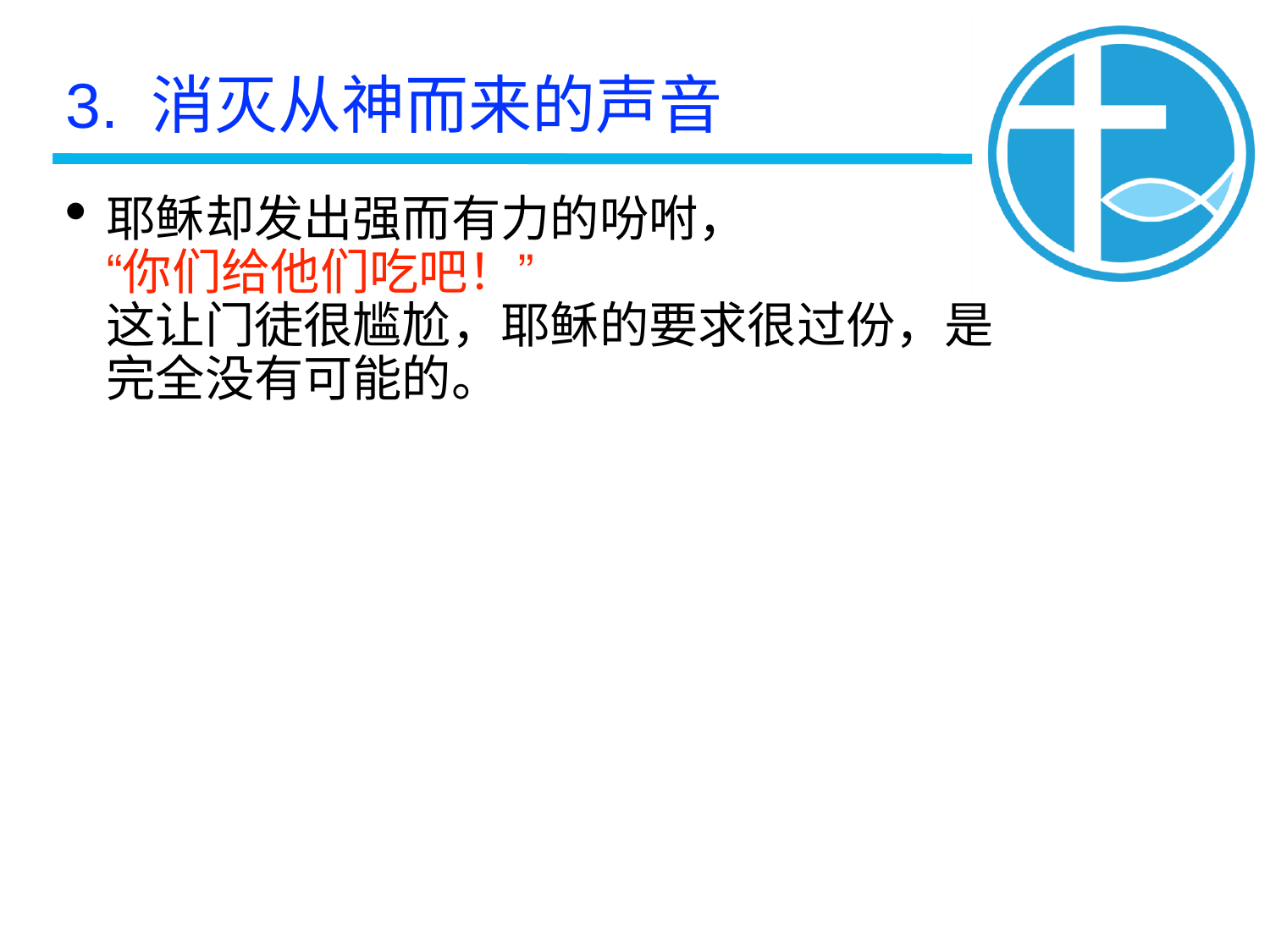

3. 消灭从神而来的声音
耶稣却发出强而有力的吩咐，
“你们给他们吃吧！”
这让门徒很尴尬，耶稣的要求很过份，是完全没有可能的。